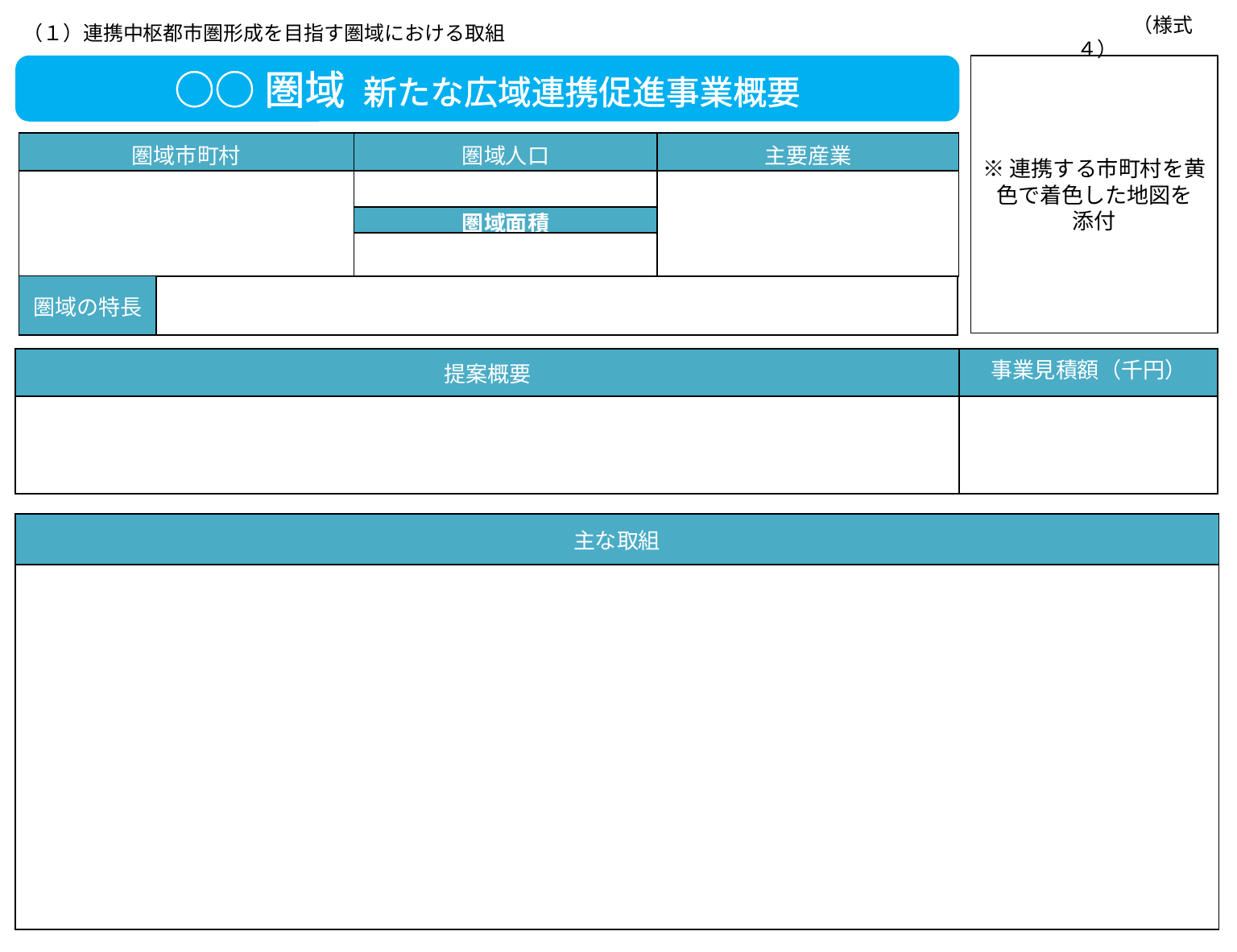

（１）連携中枢都市圏形成を目指す圏域における取組
　　　（様式４）
○○圏域  新たな広域連携促進事業概要
※連携する市町村を黄色で着色した地図を
添付
| 圏域市町村 | 圏域人口 | 主要産業 |
| --- | --- | --- |
|  |  |  |
|  | 圏域面積 |  |
|  |  |  |
| 圏域の特長 |  |
| --- | --- |
| 提案概要 | 事業見積額（千円） |
| --- | --- |
|  |  |
| 主な取組 |
| --- |
|  |